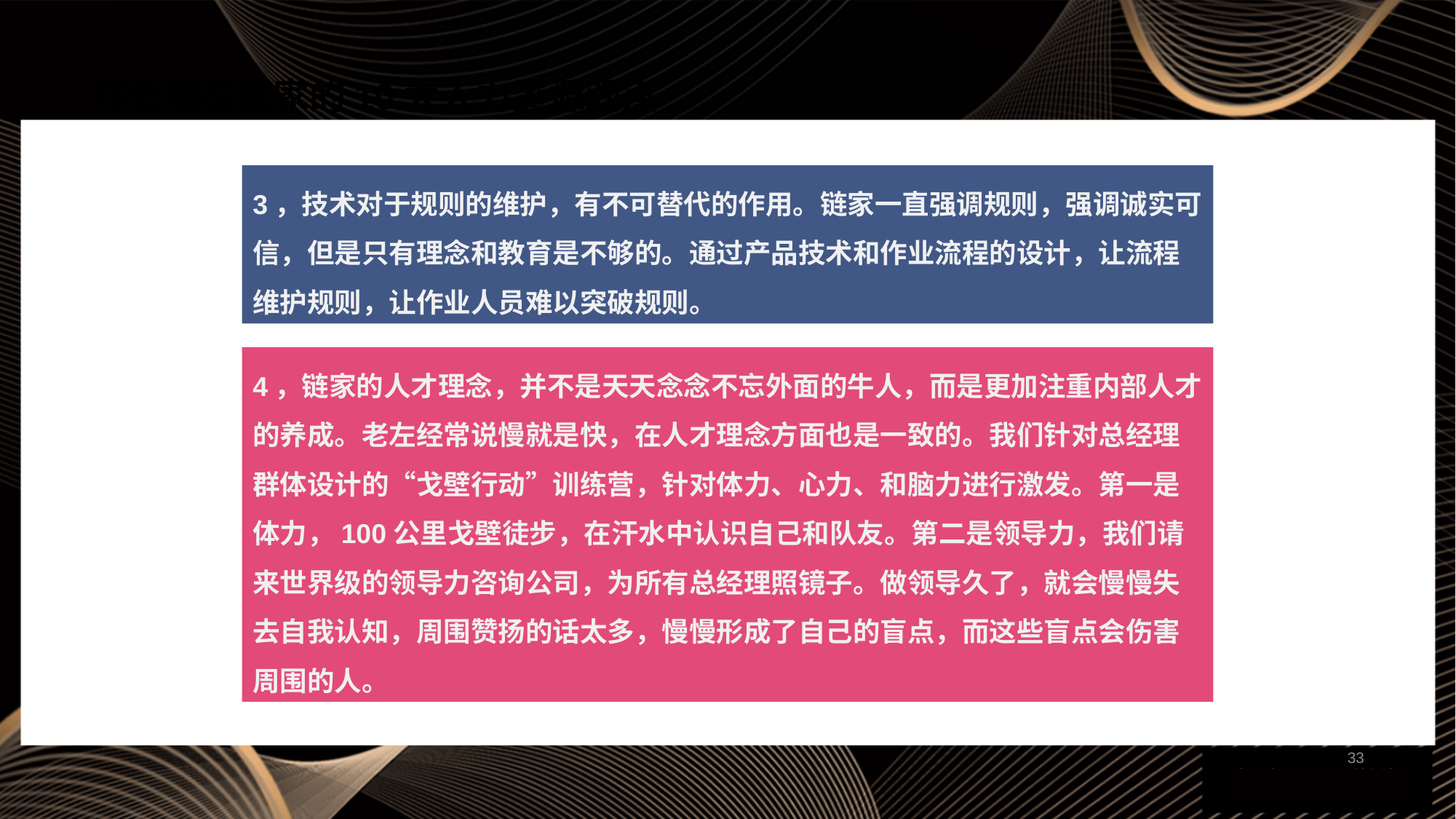

# 郑云端在链家的10大人力资源观点
3，技术对于规则的维护，有不可替代的作用。链家一直强调规则，强调诚实可信，但是只有理念和教育是不够的。通过产品技术和作业流程的设计，让流程维护规则，让作业人员难以突破规则。
4，链家的人才理念，并不是天天念念不忘外面的牛人，而是更加注重内部人才的养成。老左经常说慢就是快，在人才理念方面也是一致的。我们针对总经理群体设计的“戈壁行动”训练营，针对体力、心力、和脑力进行激发。第一是体力，100公里戈壁徒步，在汗水中认识自己和队友。第二是领导力，我们请来世界级的领导力咨询公司，为所有总经理照镜子。做领导久了，就会慢慢失去自我认知，周围赞扬的话太多，慢慢形成了自己的盲点，而这些盲点会伤害周围的人。
33